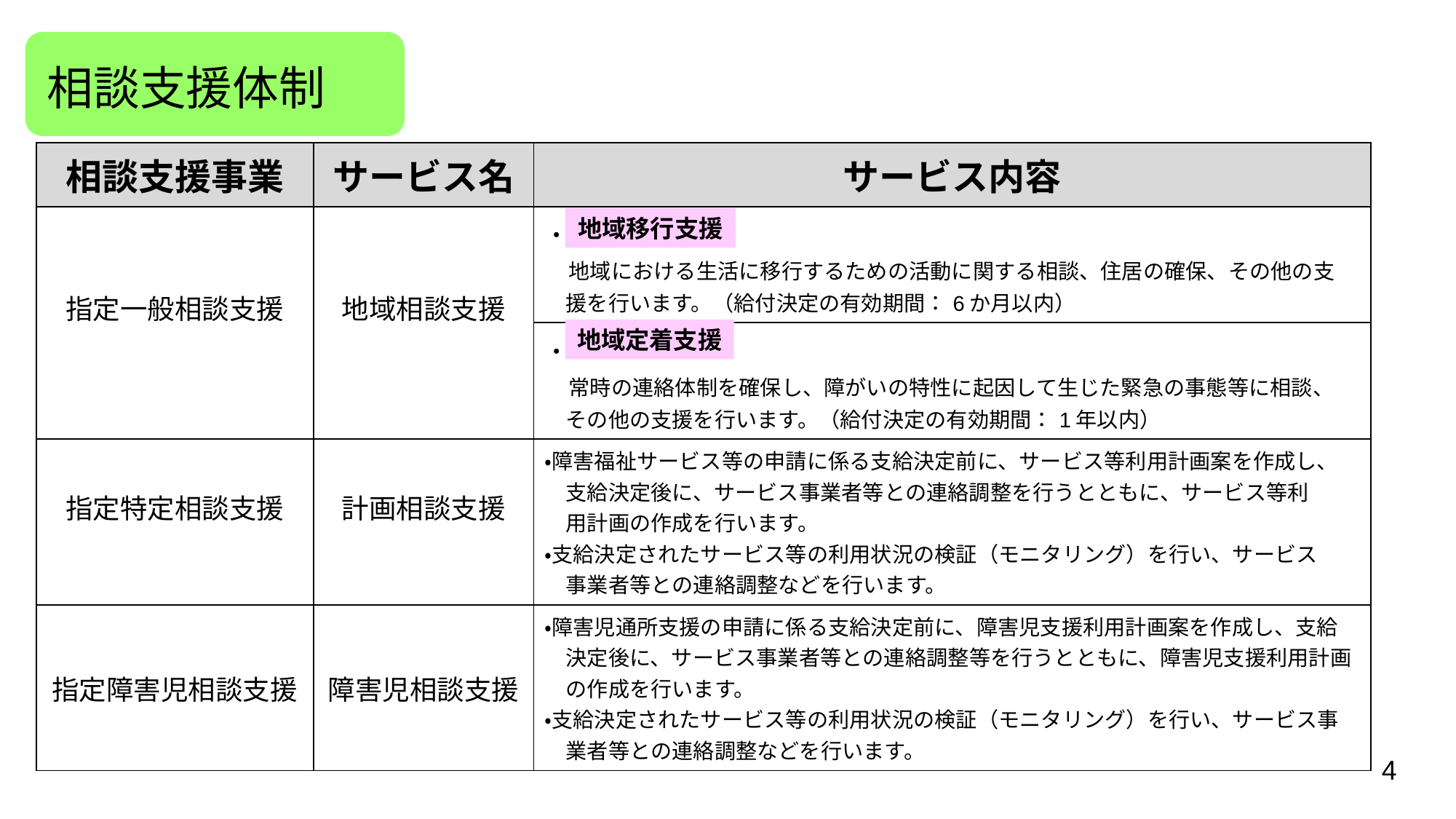

# 相談支援体制
| 相談支援事業 | サービス名 | サービス内容 |
| --- | --- | --- |
| 指定一般相談支援 | 地域相談支援 | ・ 　地域における生活に移行するための活動に関する相談、住居の確保、その他の支　 　援を行います。（給付決定の有効期間：6か月以内） |
|  |  | ・ 　常時の連絡体制を確保し、障がいの特性に起因して生じた緊急の事態等に相談、　 　その他の支援を行います。（給付決定の有効期間：1年以内） |
| 指定特定相談支援 | 計画相談支援 | ・障害福祉サービス等の申請に係る支給決定前に、サービス等利用計画案を作成し、 　支給決定後に、サービス事業者等との連絡調整を行うとともに、サービス等利 　用計画の作成を行います。 ・支給決定されたサービス等の利用状況の検証（モニタリング）を行い、サービス 　事業者等との連絡調整などを行います。 |
| 指定障害児相談支援 | 障害児相談支援 | ・障害児通所支援の申請に係る支給決定前に、障害児支援利用計画案を作成し、支給　 　決定後に、サービス事業者等との連絡調整等を行うとともに、障害児支援利用計画 　の作成を行います。 ・支給決定されたサービス等の利用状況の検証（モニタリング）を行い、サービス事 　業者等との連絡調整などを行います。 |
地域移行支援
地域定着支援
4